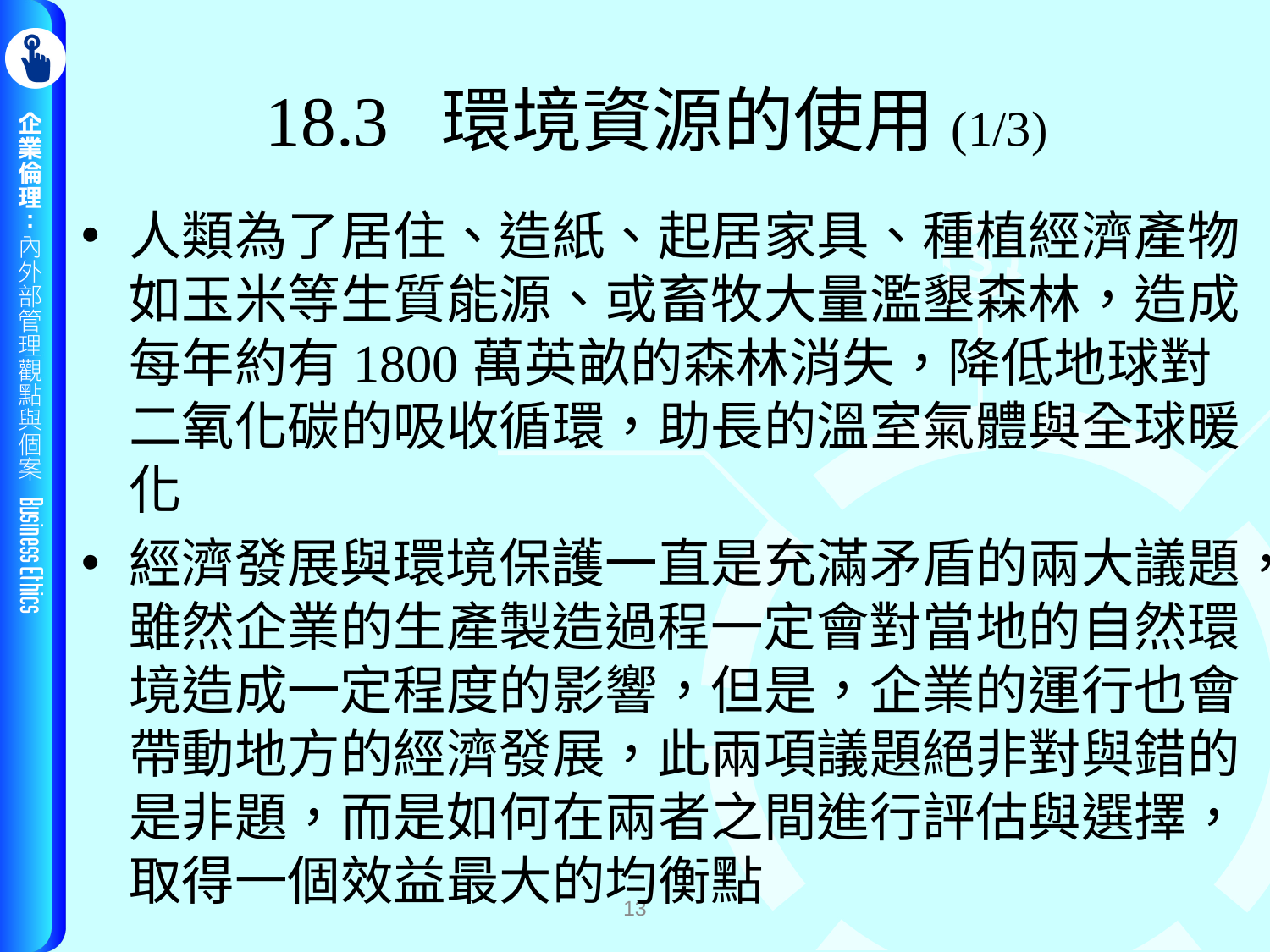

# 18.3  環境資源的使用(1/3)
人類為了居住、造紙、起居家具、種植經濟產物如玉米等生質能源、或畜牧大量濫墾森林，造成每年約有1800萬英畝的森林消失，降低地球對二氧化碳的吸收循環，助長的溫室氣體與全球暖化
經濟發展與環境保護一直是充滿矛盾的兩大議題，雖然企業的生產製造過程一定會對當地的自然環境造成一定程度的影響，但是，企業的運行也會帶動地方的經濟發展，此兩項議題絕非對與錯的是非題，而是如何在兩者之間進行評估與選擇，取得一個效益最大的均衡點
13